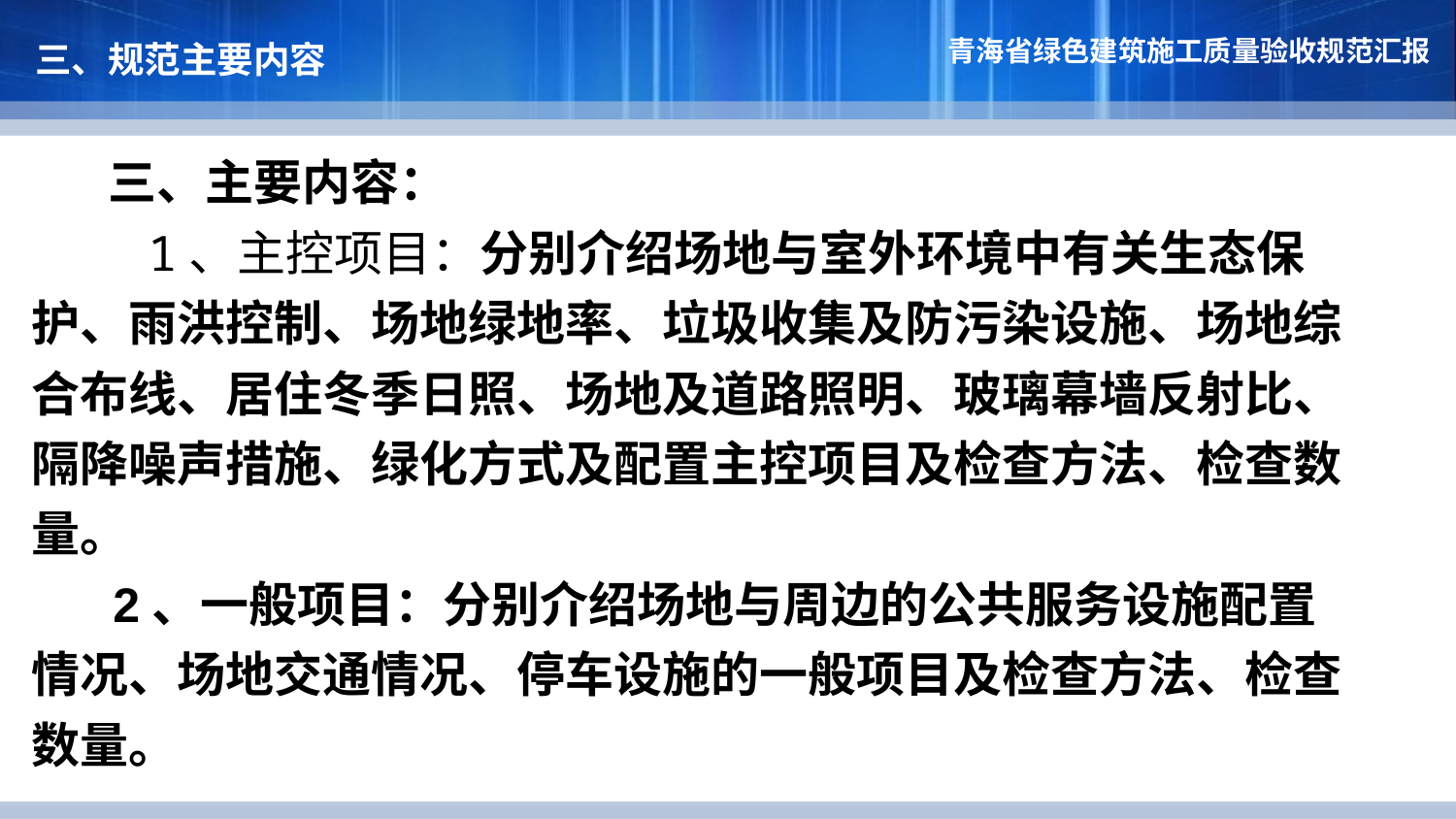

三、规范主要内容
      三、主要内容：
    1、主控项目：分别介绍场地与室外环境中有关生态保护、雨洪控制、场地绿地率、垃圾收集及防污染设施、场地综合布线、居住冬季日照、场地及道路照明、玻璃幕墙反射比、隔降噪声措施、绿化方式及配置主控项目及检查方法、检查数量。
      2、一般项目：分别介绍场地与周边的公共服务设施配置情况、场地交通情况、停车设施的一般项目及检查方法、检查数量。